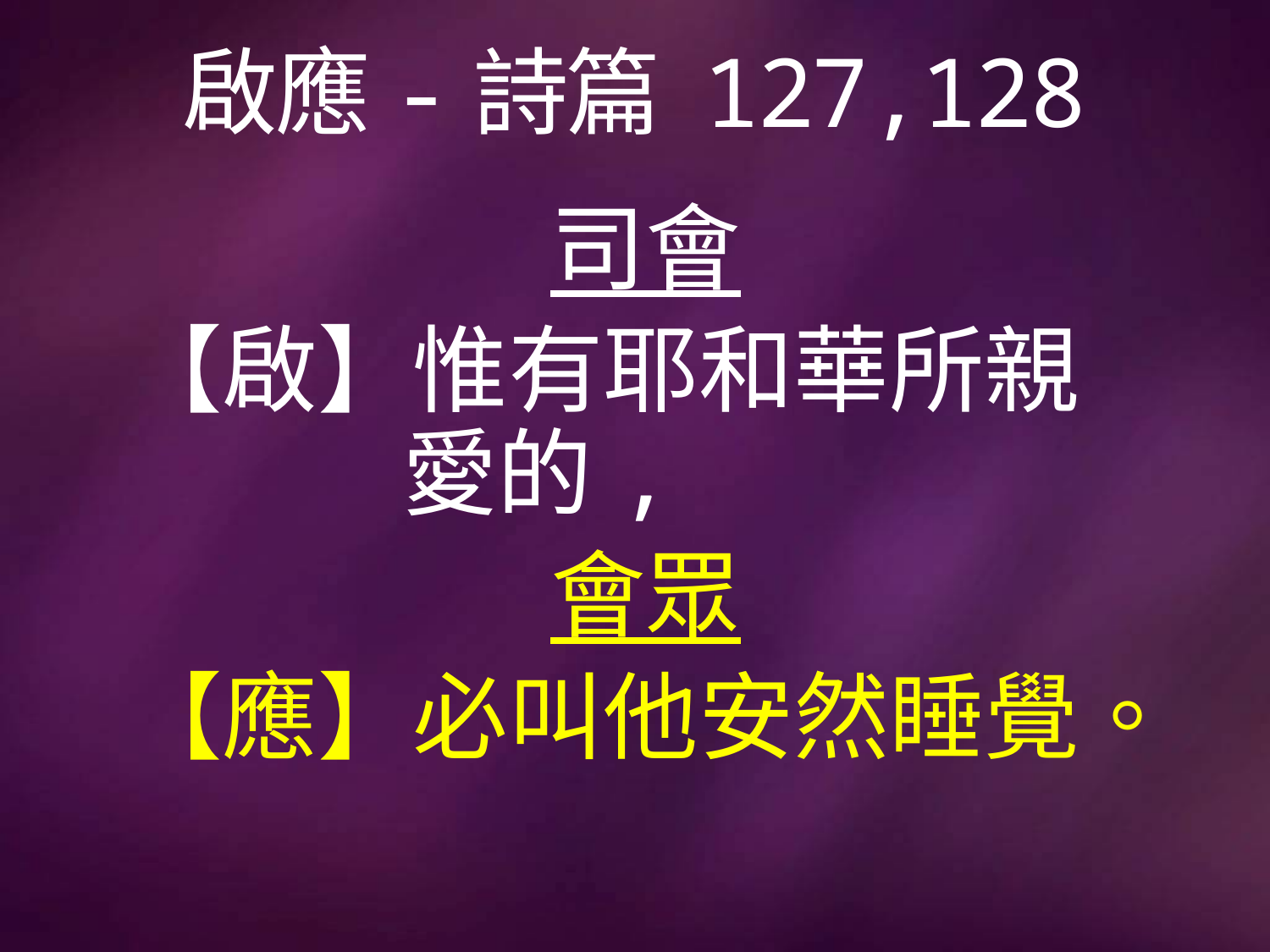

# 啟應-詩篇 127,128
司會
【啟】惟有耶和華所親			 愛的,
會眾
【應】必叫他安然睡覺。